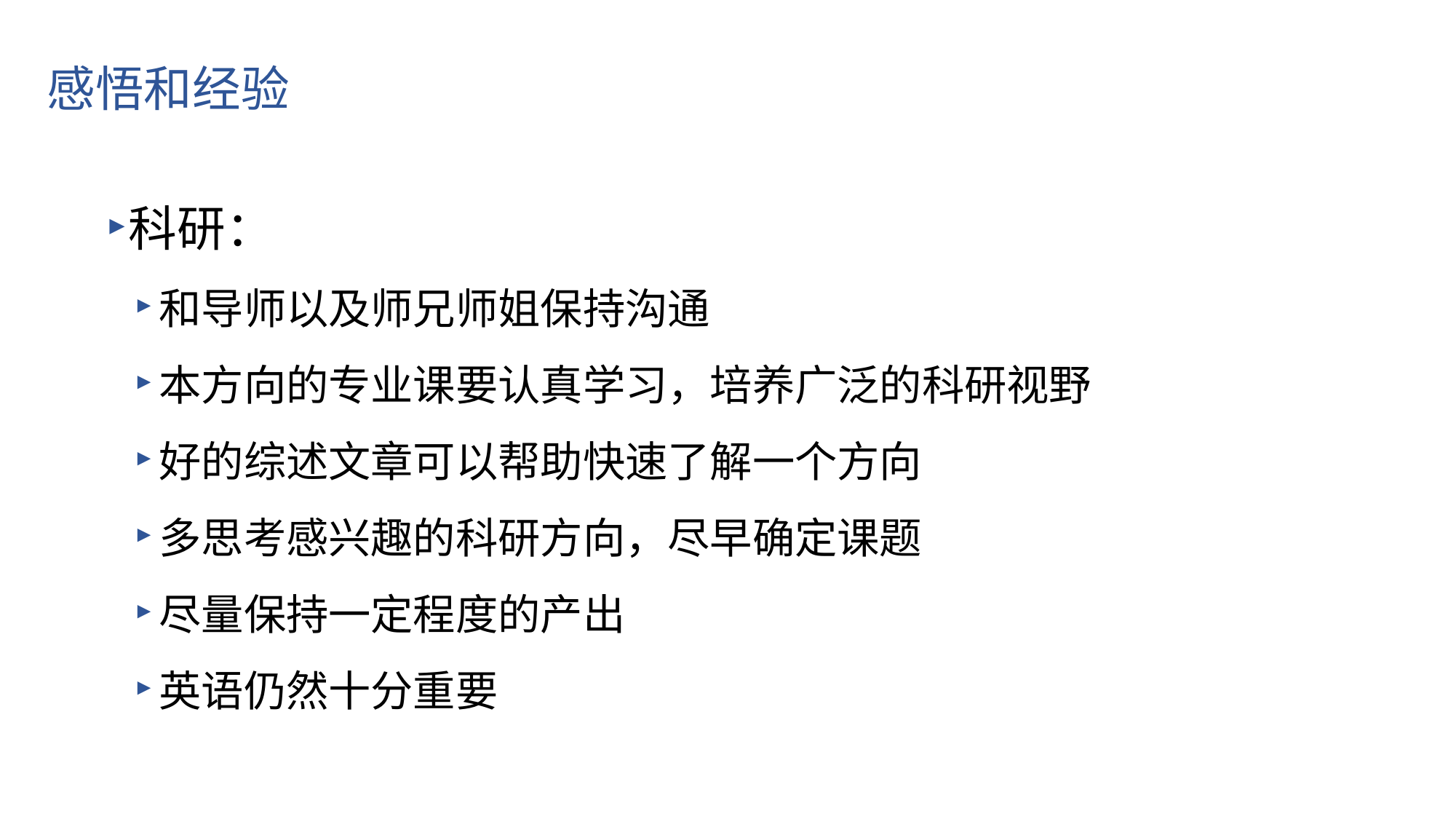

感悟和经验
科研：
和导师以及师兄师姐保持沟通
本方向的专业课要认真学习，培养广泛的科研视野
好的综述文章可以帮助快速了解一个方向
多思考感兴趣的科研方向，尽早确定课题
尽量保持一定程度的产出
英语仍然十分重要